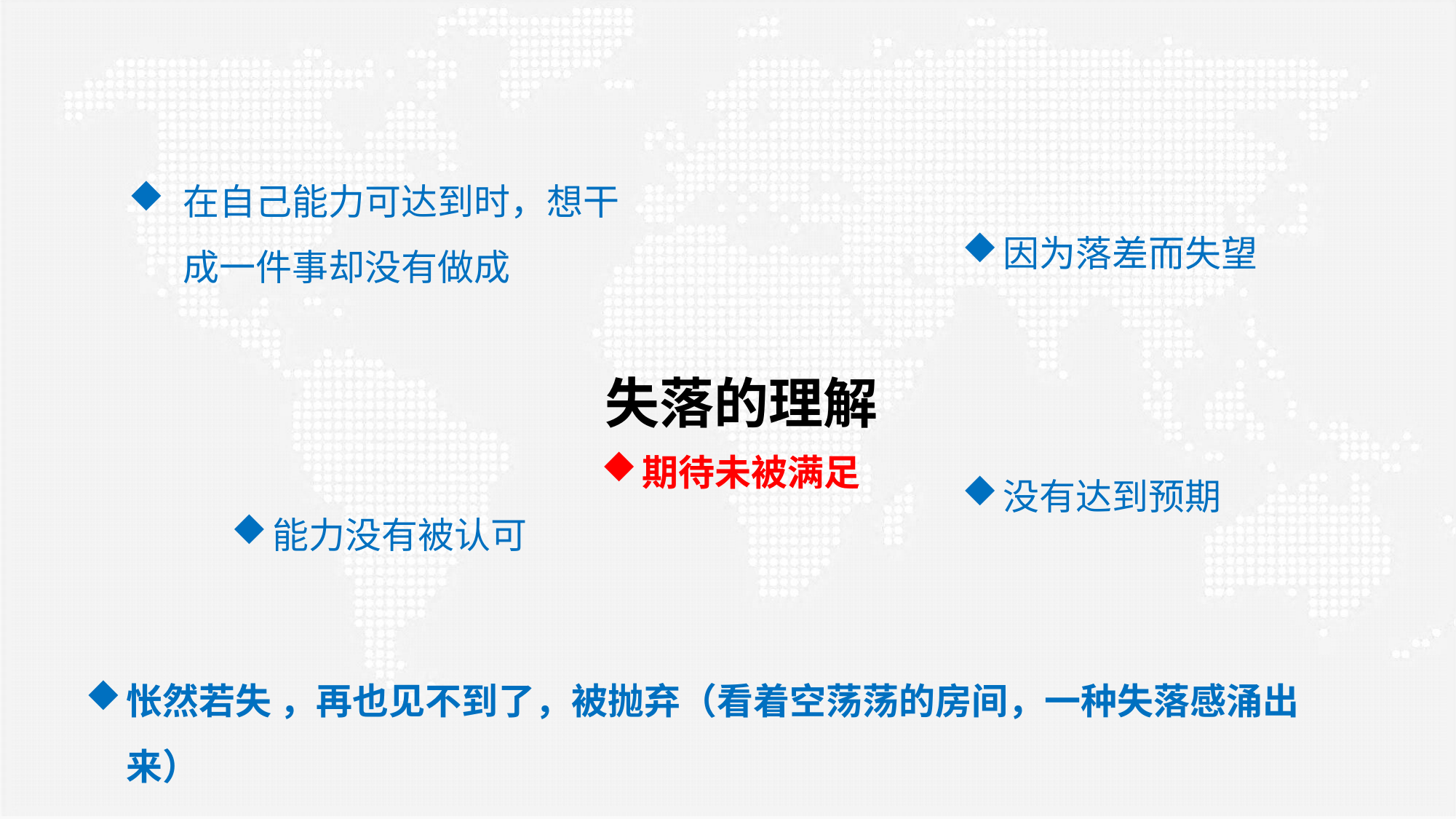

在自己能力可达到时，想干成一件事却没有做成
因为落差而失望
失落的理解
期待未被满足
没有达到预期
能力没有被认可
怅然若失 ，再也见不到了，被抛弃（看着空荡荡的房间，一种失落感涌出来）